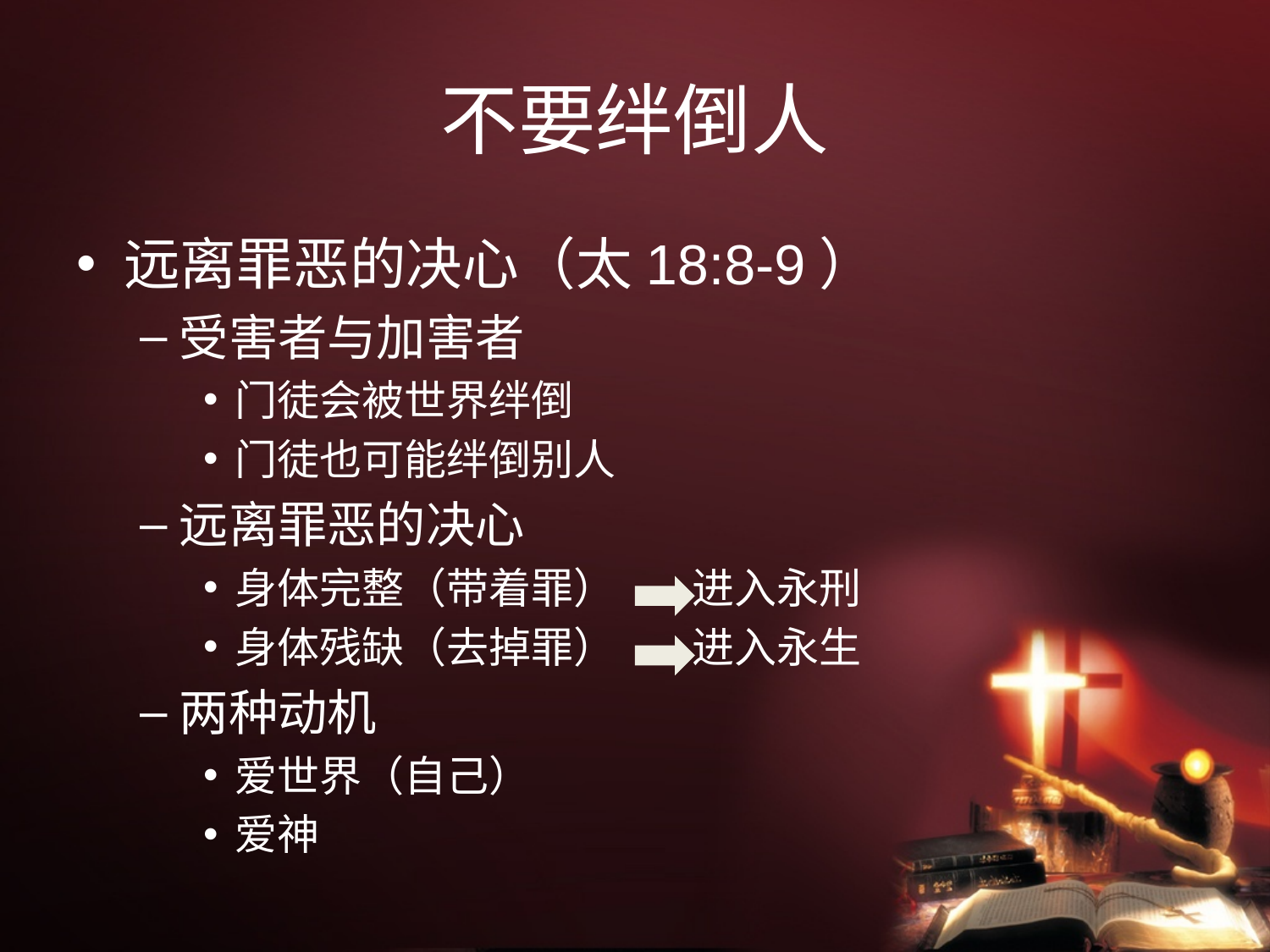

# 不要绊倒人
远离罪恶的决心（太18:8-9）
受害者与加害者
门徒会被世界绊倒
门徒也可能绊倒别人
远离罪恶的决心
身体完整（带着罪）        进入永刑
身体残缺（去掉罪）        进入永生
两种动机
爱世界（自己）
爱神